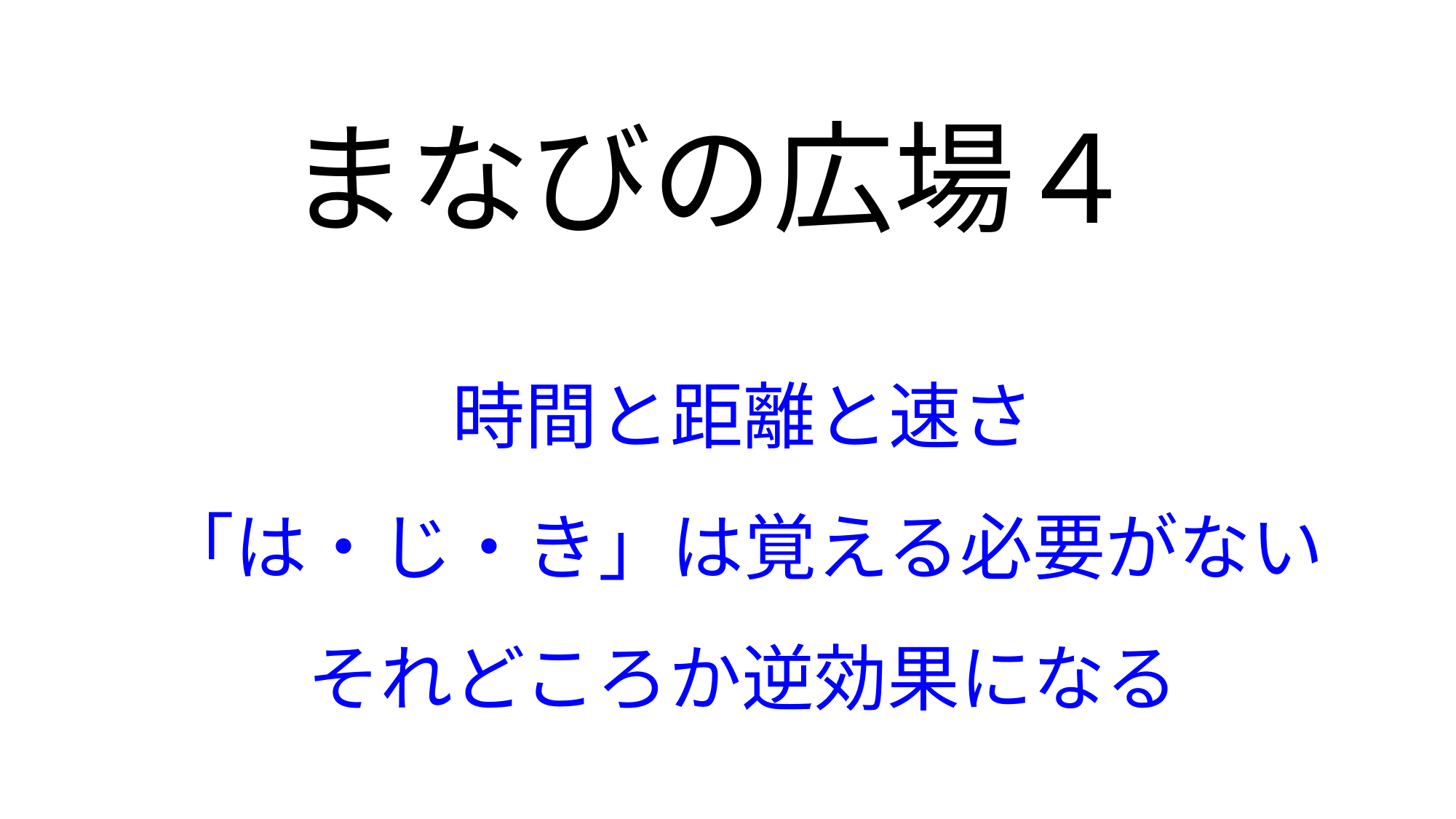

# まなびの広場４
時間と距離と速さ
「は・じ・き」は覚える必要がない
それどころか逆効果になる